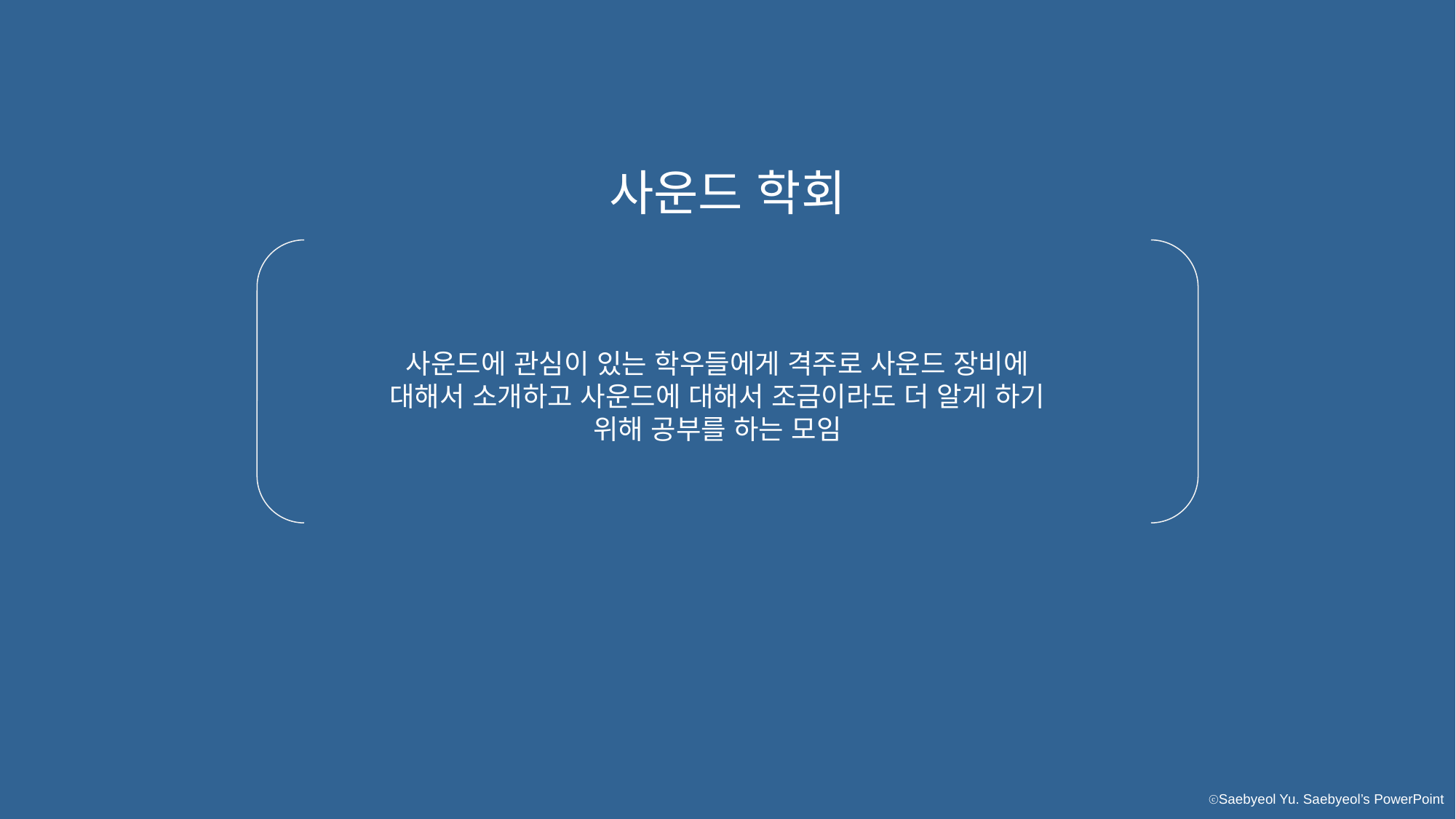

사운드 학회

사운드에 관심이 있는 학우들에게 격주로 사운드 장비에 대해서 소개하고 사운드에 대해서 조금이라도 더 알게 하기 위해 공부를 하는 모임